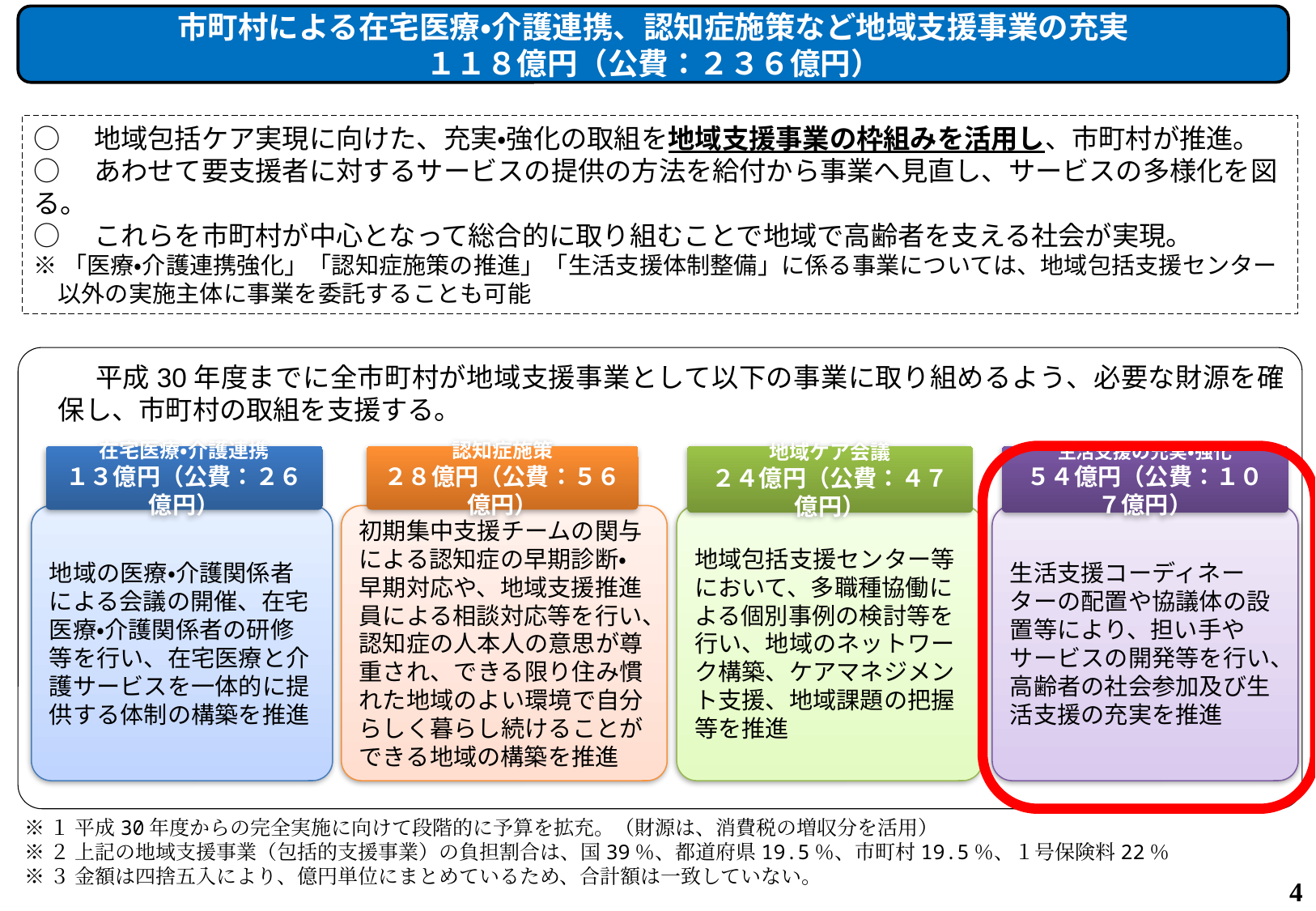

市町村による在宅医療・介護連携、認知症施策など地域支援事業の充実
１１８億円（公費：２３６億円）
○　地域包括ケア実現に向けた、充実・強化の取組を地域支援事業の枠組みを活用し、市町村が推進。
○　あわせて要支援者に対するサービスの提供の方法を給付から事業へ見直し、サービスの多様化を図る。
○　これらを市町村が中心となって総合的に取り組むことで地域で高齢者を支える社会が実現。
※「医療・介護連携強化」「認知症施策の推進」「生活支援体制整備」に係る事業については、地域包括支援センター以外の実施主体に事業を委託することも可能
　 　平成30年度までに全市町村が地域支援事業として以下の事業に取り組めるよう、必要な財源を確保し、市町村の取組を支援する。

在宅医療・介護連携
１３億円（公費：２６億円）
生活支援の充実・強化
５４億円（公費：１０７億円）
地域ケア会議
２４億円（公費：４７億円）
認知症施策
２８億円（公費：５６億円）
初期集中支援チームの関与による認知症の早期診断・早期対応や、地域支援推進員による相談対応等を行い、認知症の人本人の意思が尊重され、できる限り住み慣れた地域のよい環境で自分らしく暮らし続けることができる地域の構築を推進
地域包括支援センター等において、多職種協働による個別事例の検討等を行い、地域のネットワーク構築、ケアマネジメント支援、地域課題の把握等を推進
生活支援コーディネーターの配置や協議体の設置等により、担い手やサービスの開発等を行い、高齢者の社会参加及び生活支援の充実を推進
地域の医療・介護関係者による会議の開催、在宅医療・介護関係者の研修等を行い、在宅医療と介護サービスを一体的に提供する体制の構築を推進
※１ 平成30年度からの完全実施に向けて段階的に予算を拡充。（財源は、消費税の増収分を活用）
※２ 上記の地域支援事業（包括的支援事業）の負担割合は、国39％、都道府県19.5％、市町村19.5％、１号保険料22％
※３ 金額は四捨五入により、億円単位にまとめているため、合計額は一致していない。
4